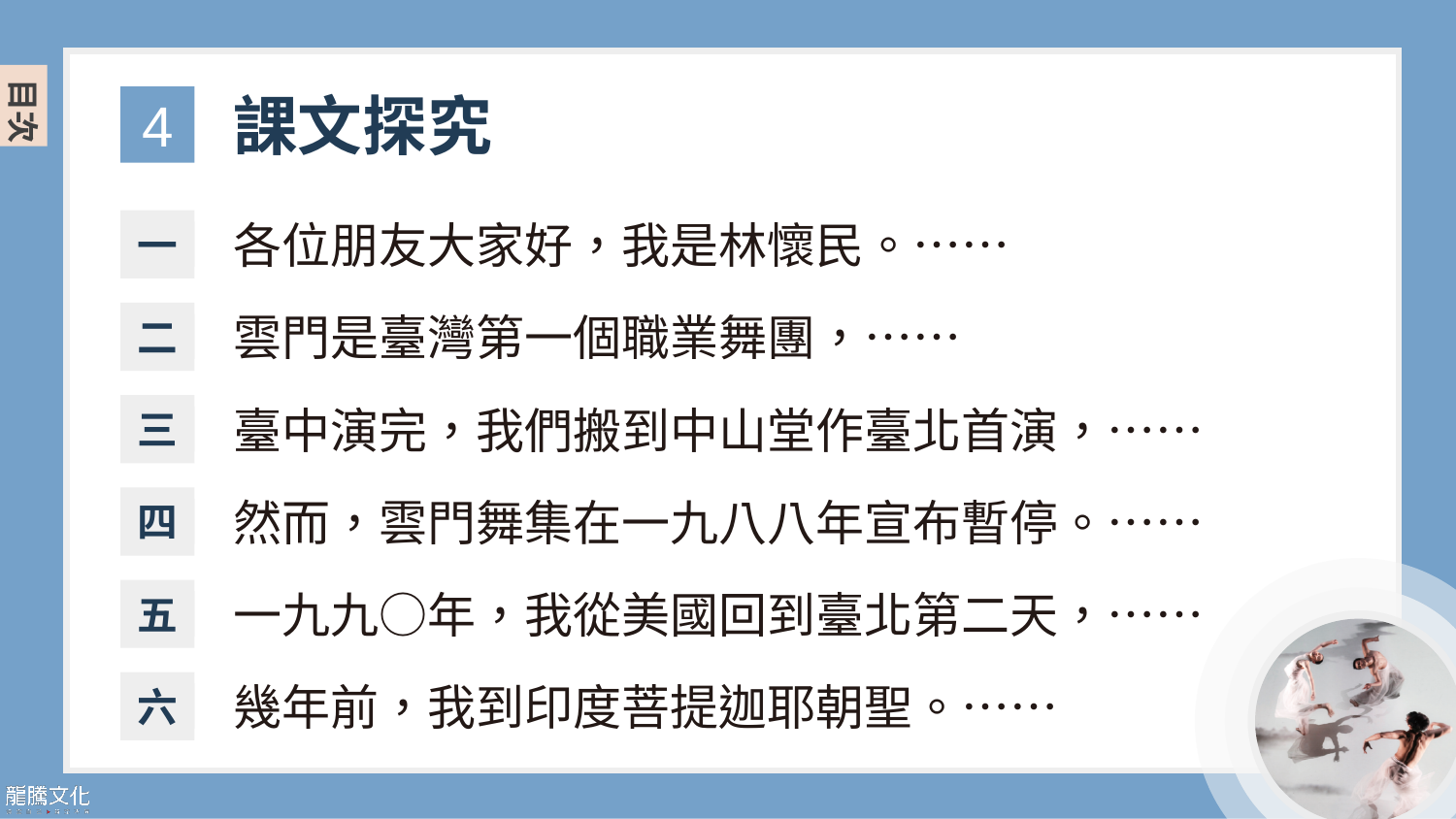

課文探究
4
各位朋友大家好，我是林懷民。……

一
雲門是臺灣第一個職業舞團，……

二
臺中演完，我們搬到中山堂作臺北首演，……

三
然而，雲門舞集在一九八八年宣布暫停。……

四
一九九○年，我從美國回到臺北第二天，……

五
幾年前，我到印度菩提迦耶朝聖。……

六